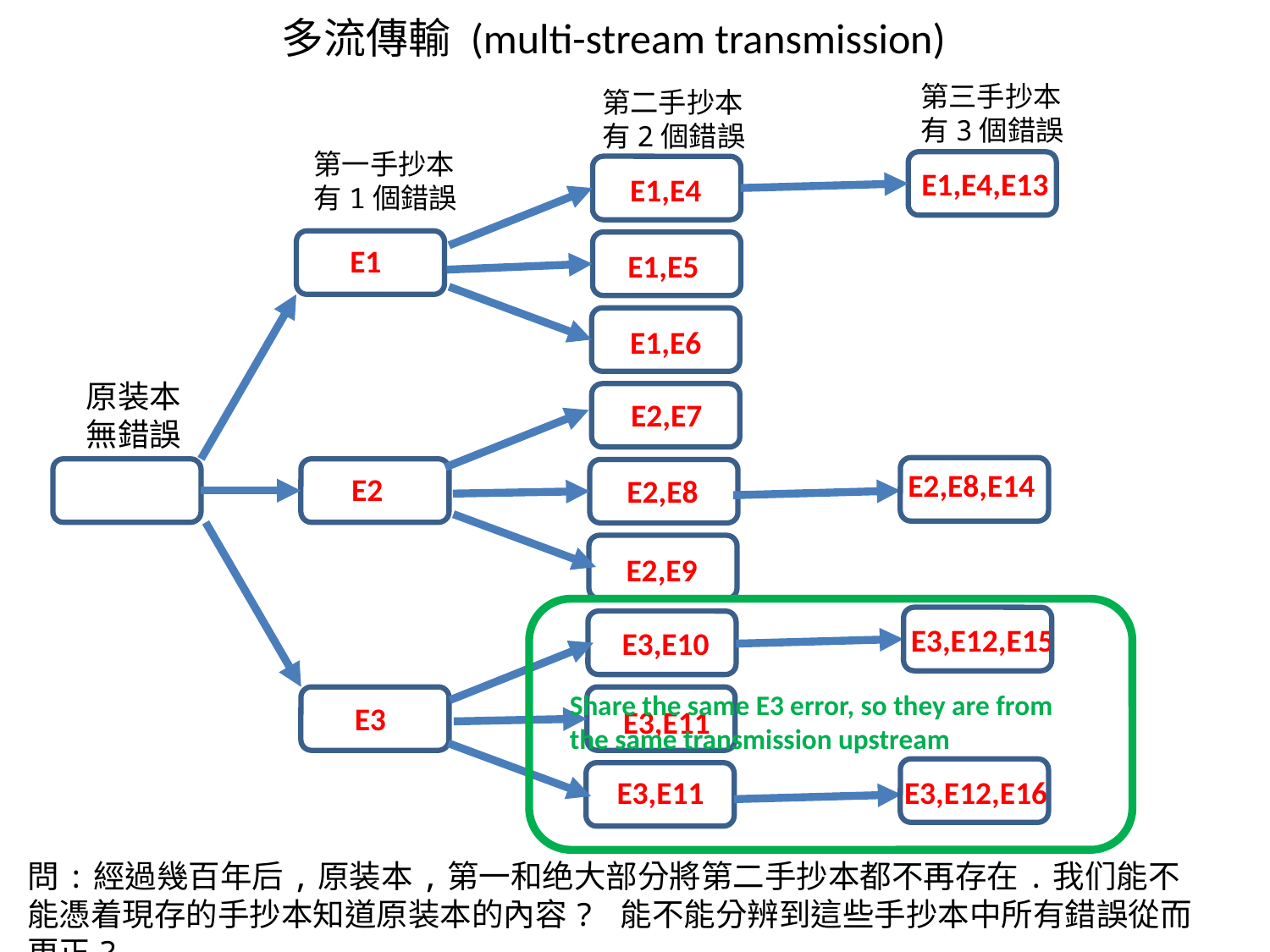

多流傳輸 (multi-stream transmission)
第三手抄本
有3個錯誤
第二手抄本
有2個錯誤
第一手抄本
有1個錯誤

E1,E4,E13
E1,E4

E1
E1,E5

E1,E6
原装本
無錯誤

E2,E7

E2,E8,E14

E2
E2,E8

E2,E9

E3,E12,E15
E3,E10
Share the same E3 error, so they are from the same transmission upstream

E3
E3,E11

E3,E11
E3,E12,E16
問:經過幾百年后,原装本,第一和绝大部分將第二手抄本都不再存在.我们能不能憑着現存的手抄本知道原装本的內容? 能不能分辨到這些手抄本中所有錯誤從而更正?